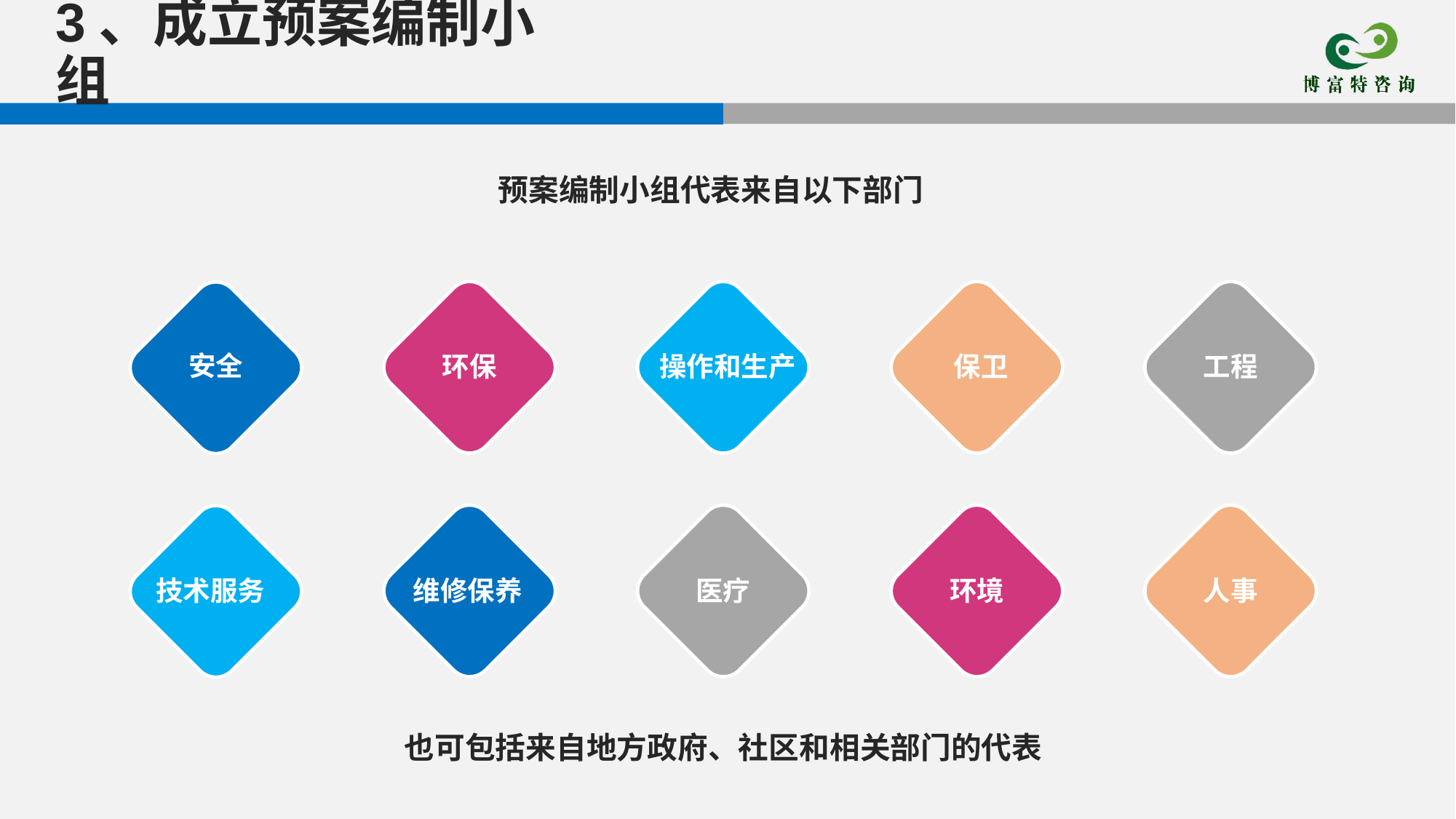

3、成立预案编制小组

预案编制小组代表来自以下部门

安全
环保
操作和生产
保卫
工程

技术服务
维修保养
医疗
环境
人事
也可包括来自地方政府、社区和相关部门的代表